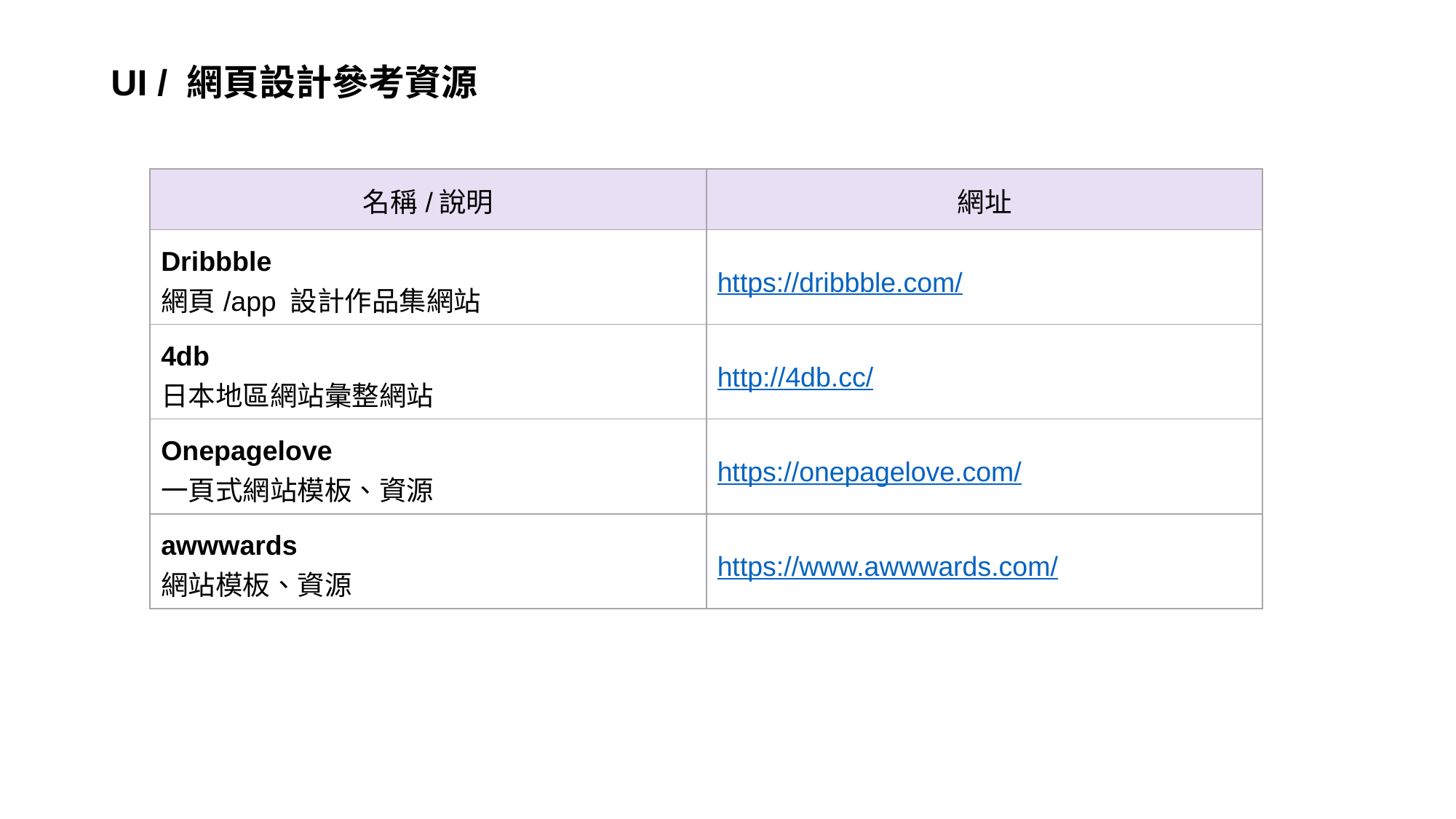

# UI / 網頁設計參考資源
| 名稱/說明 | 網址 |
| --- | --- |
| Dribbble 網頁/app 設計作品集網站 | https://dribbble.com/ |
| 4db 日本地區網站彙整網站 | http://4db.cc/ |
| Onepagelove 一頁式網站模板、資源 | https://onepagelove.com/ |
| awwwards 網站模板、資源 | https://www.awwwards.com/ |